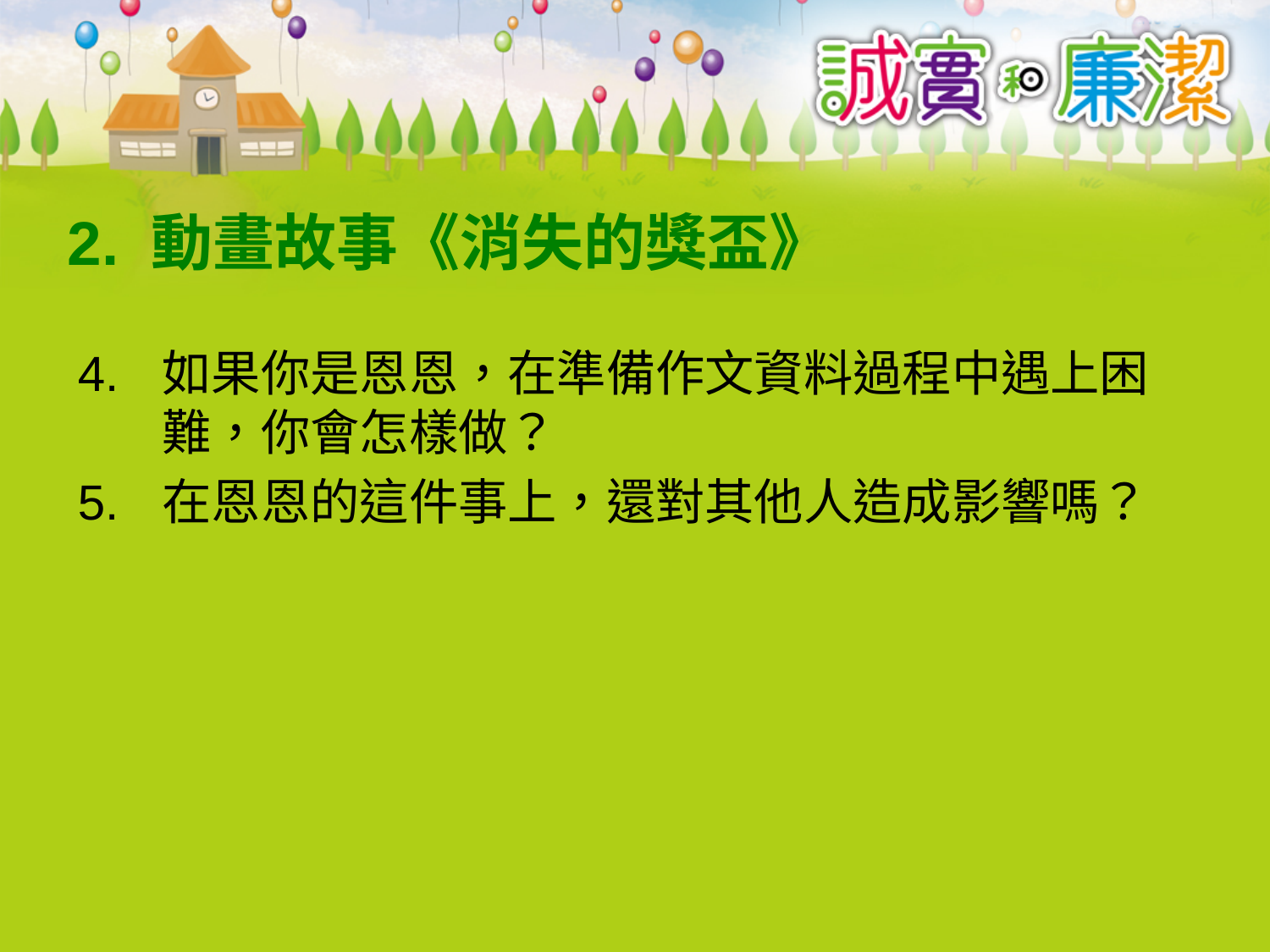

# 2. 動畫故事《消失的獎盃》
如果你是恩恩，在準備作文資料過程中遇上困難，你會怎樣做？
在恩恩的這件事上，還對其他人造成影響嗎？